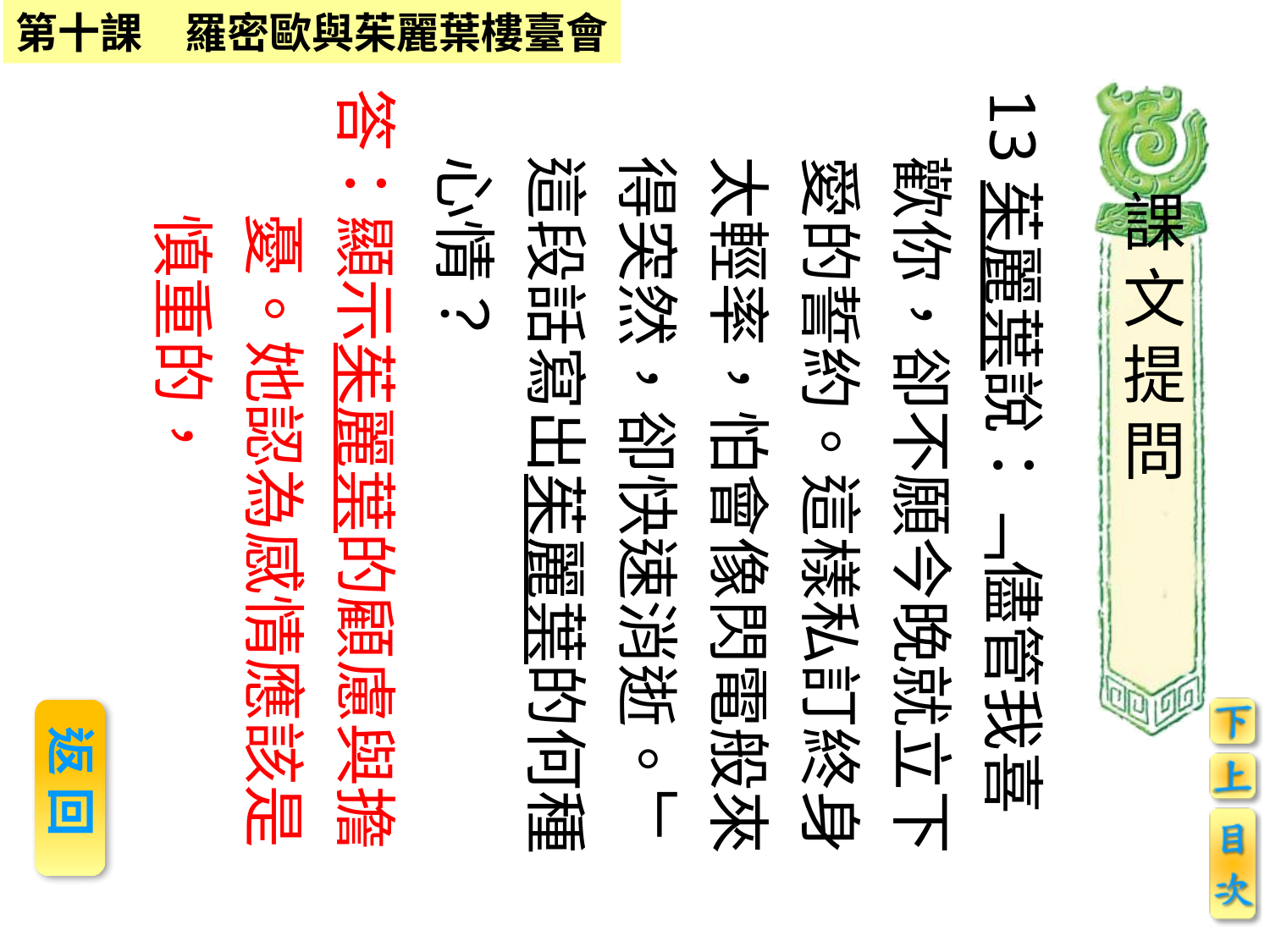

答：顯示茱麗葉的顧慮與擔憂。她認為感情應該是慎重的，
13茱麗葉說：﹁儘管我喜歡你，卻不願今晚就立下愛的誓約。這樣私訂終身太輕率，怕會像閃電般來得突然，卻快速消逝。﹂這段話寫出茱麗葉的何種心情？
課文提問
 返 回